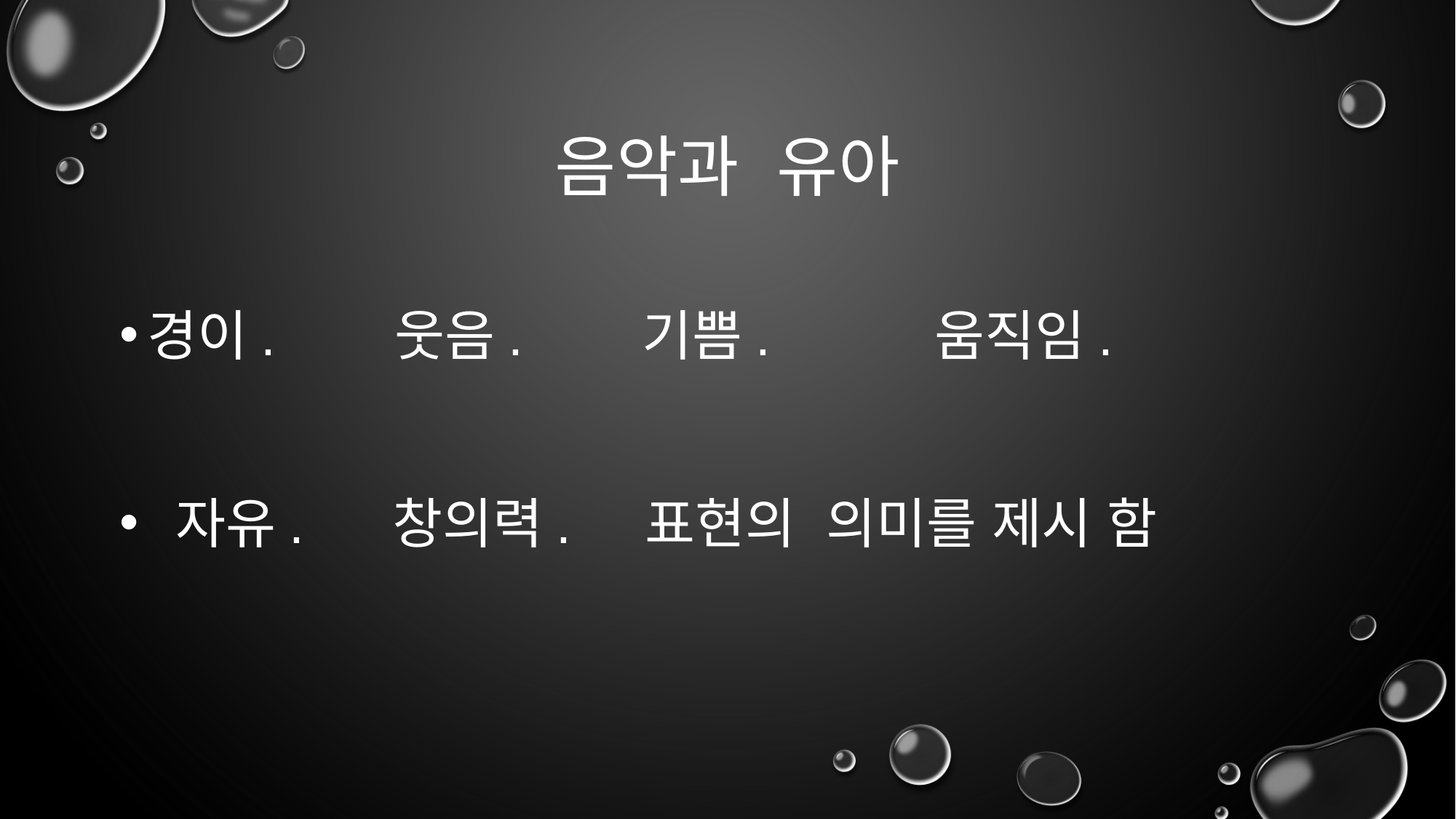

# 음악과  유아
경이.       웃음.       기쁨.          움직임.

 자유.     창의력.    표현의  의미를 제시 함